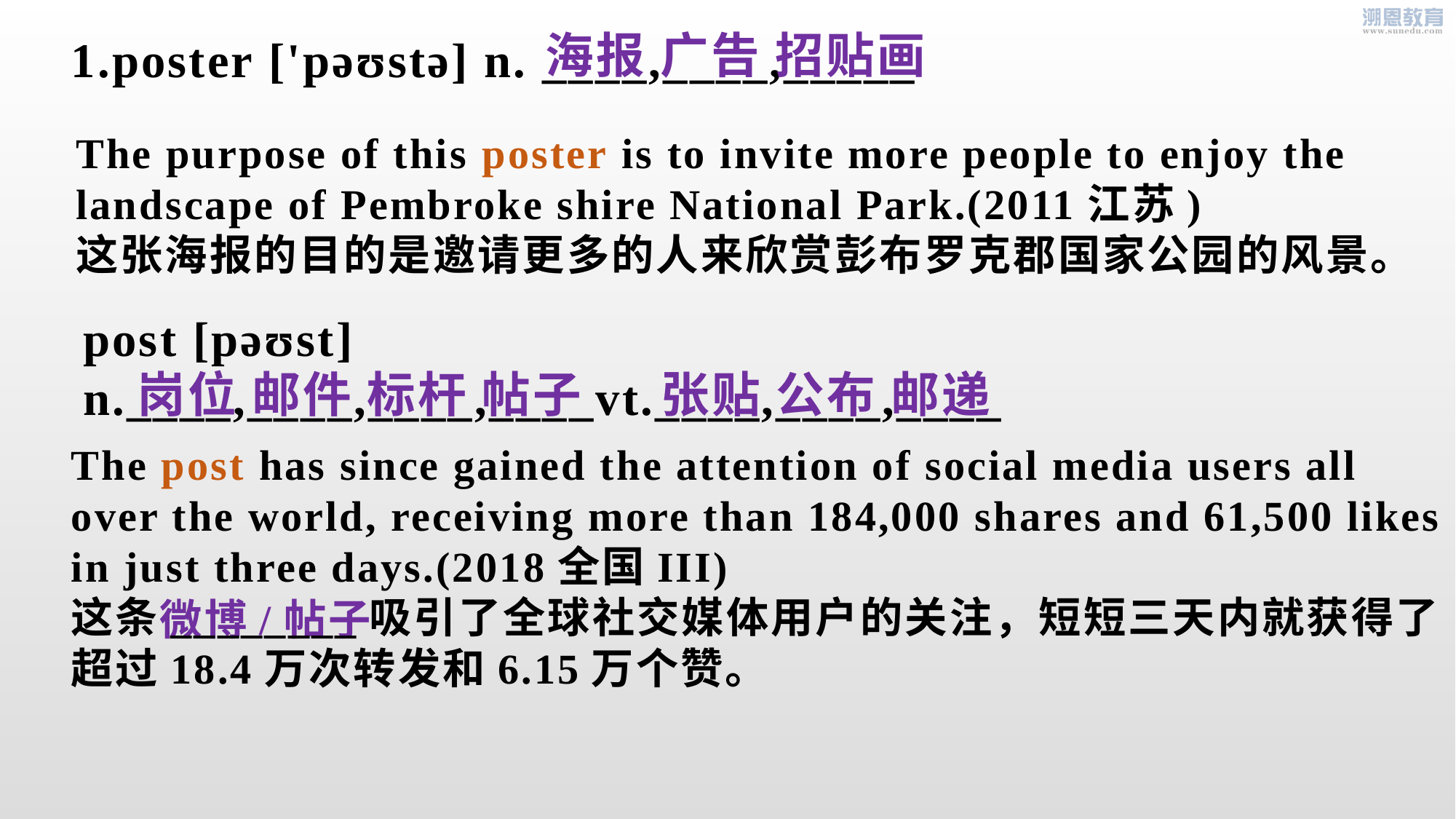

# 1.poster ['pəʊstə] n. ____,____,_____
海报 广告 招贴画
The purpose of this poster is to invite more people to enjoy the landscape of Pembroke shire National Park.(2011江苏)
这张海报的目的是邀请更多的人来欣赏彭布罗克郡国家公园的风景。

post [pəʊst]
n.____,____,____,____vt.____,____,____
岗位 邮件 标杆 帖子
张贴 公布 邮递
The post has since gained the attention of social media users all over the world, receiving more than 184,000 shares and 61,500 likes in just three days.(2018全国III)
这条________吸引了全球社交媒体用户的关注，短短三天内就获得了超过18.4万次转发和6.15万个赞。

微博/帖子